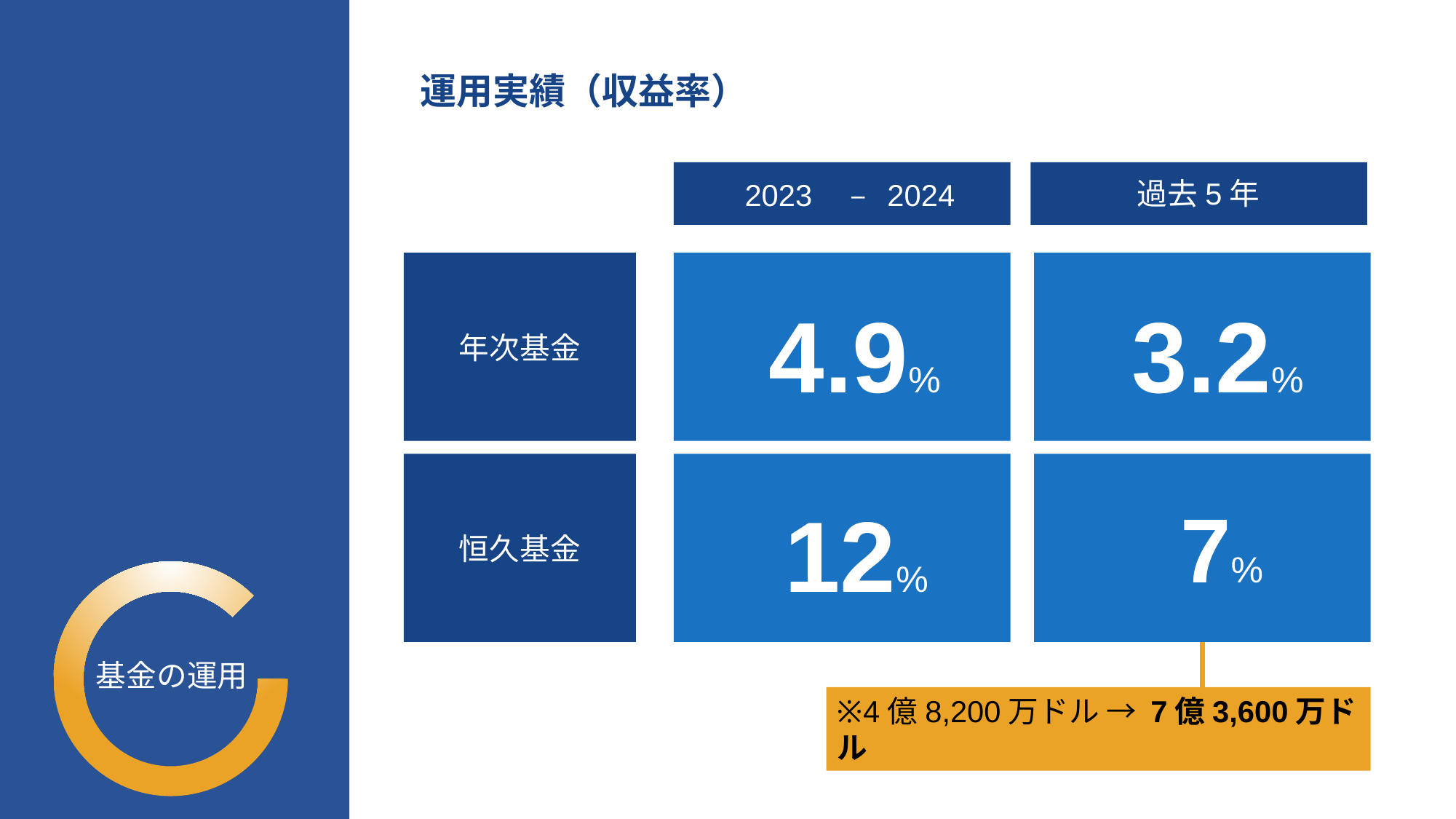

運用実績（収益率）

過去5年
2023　–  2024

年次基金
4.9%
3.2%

恒久基金
12%
7%

基金の運用
※ 4億8,200万ドル → 7億3,600万ドル